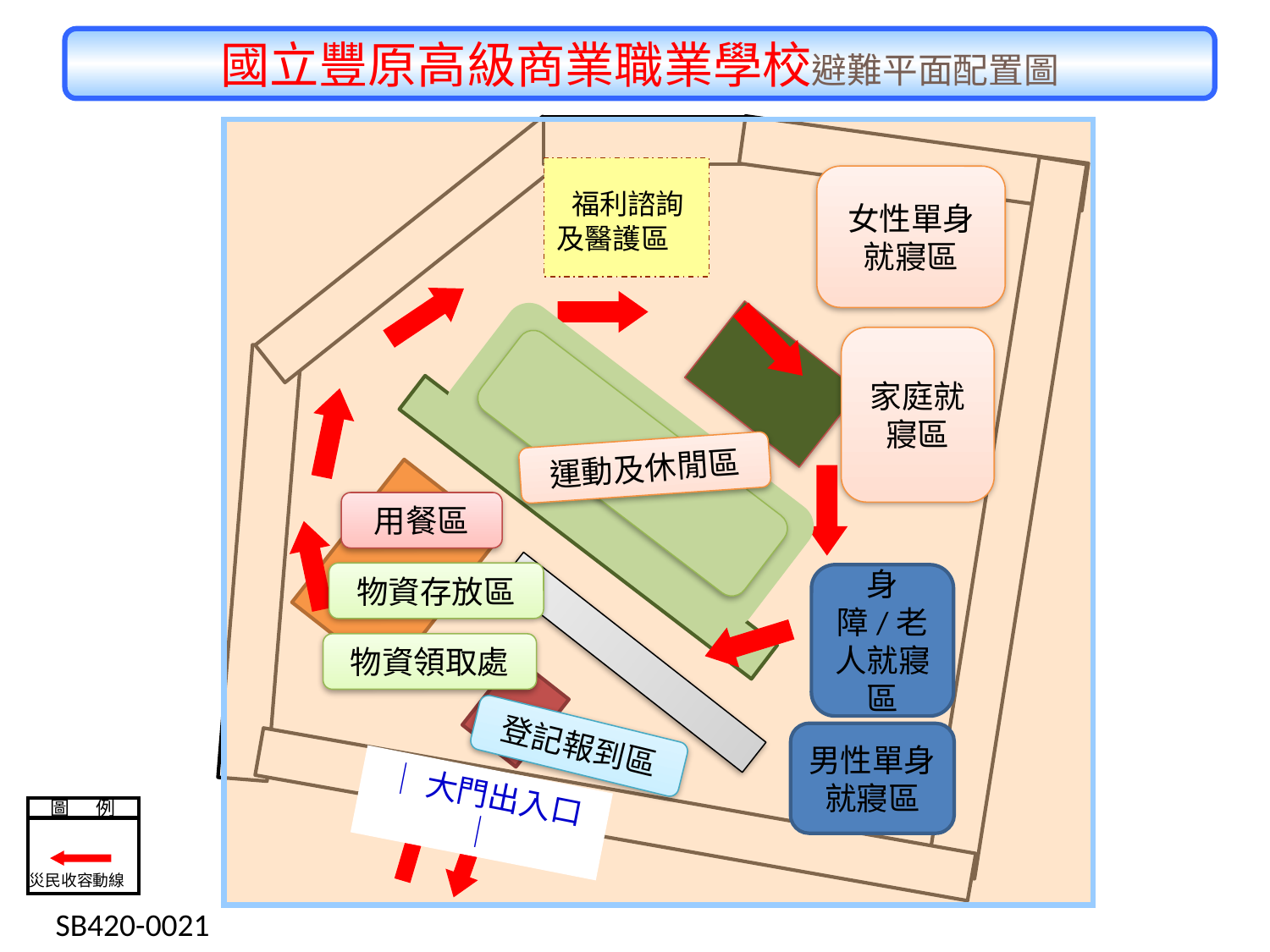

國立豐原高級商業職業學校避難平面配置圖

 福利諮詢及醫護區
女性單身
就寢區

家庭就寢區

運動及休閒區

用餐區

物資存放區
身障/老人就寢區

物資領取處

登記報到區
男性單身就寢區
│大門出入口│

圖      例

災民收容動線

 SB420-0021